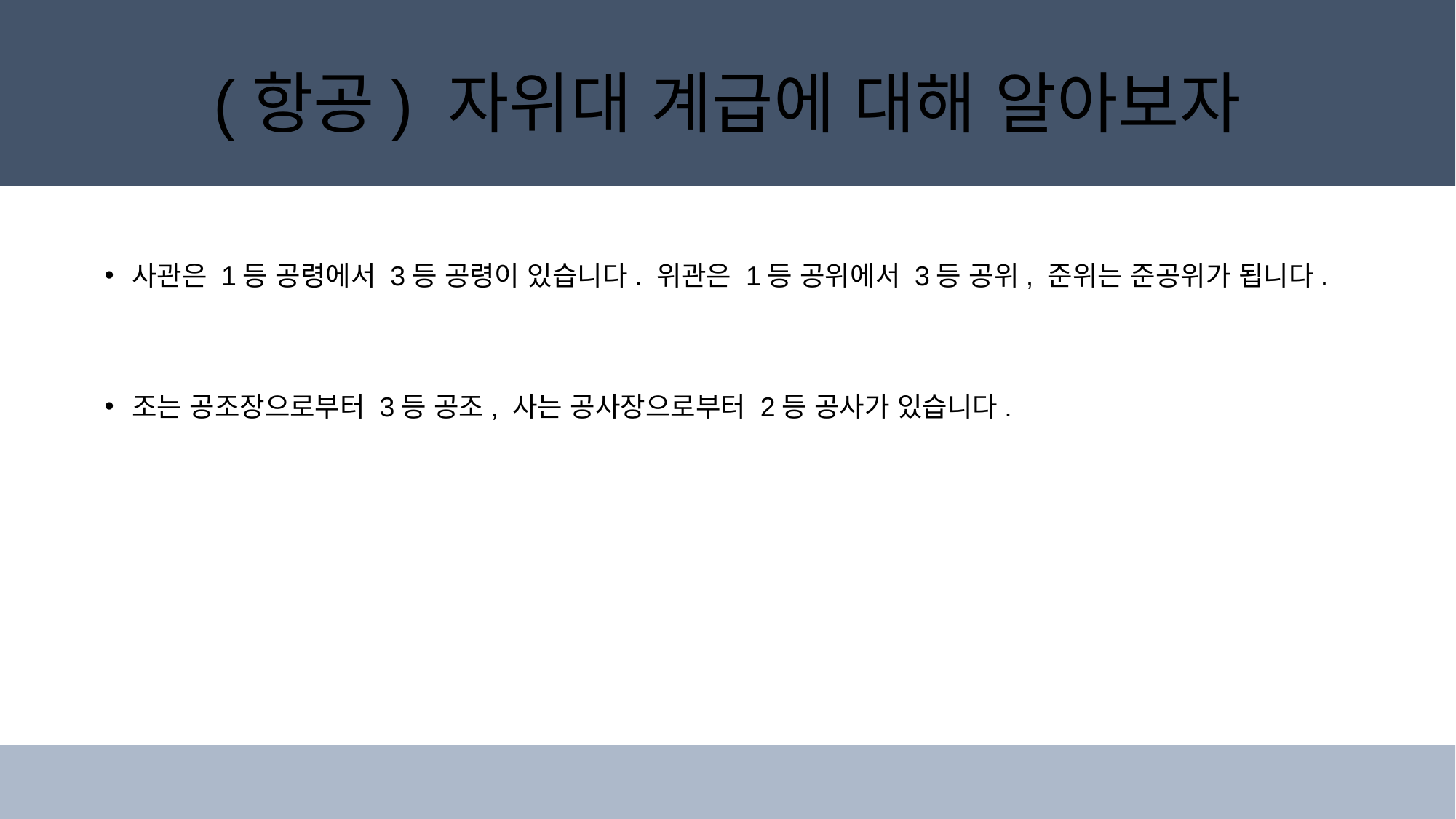

# (항공) 자위대 계급에 대해 알아보자

사관은 1등 공령에서 3등 공령이 있습니다. 위관은 1등 공위에서 3등 공위, 준위는 준공위가 됩니다.

조는 공조장으로부터 3등 공조, 사는 공사장으로부터 2등 공사가 있습니다.